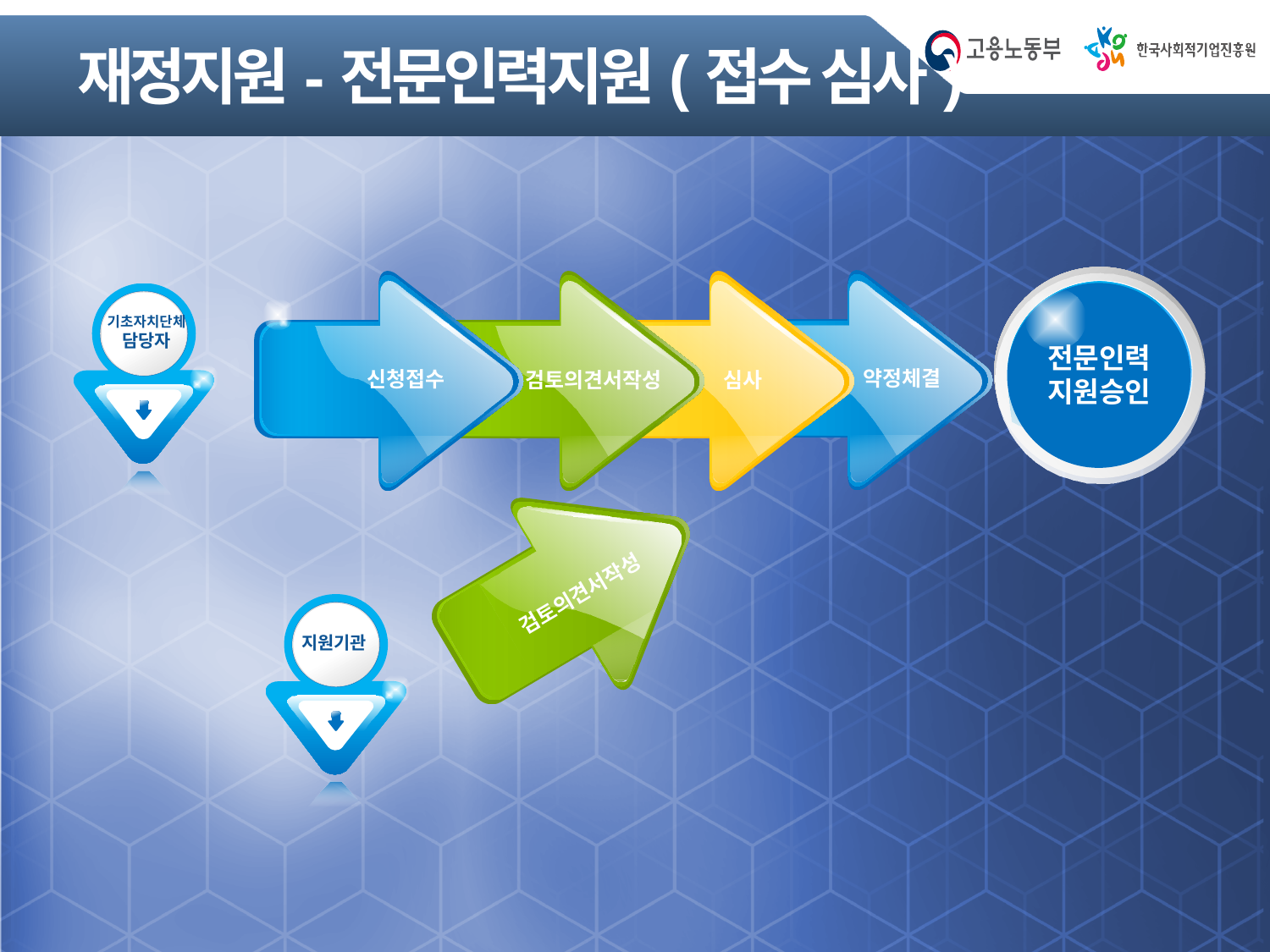

# 재정지원-전문인력지원(접수 심사)

약정체결

신청접수

검토의견서작성

심사

전문인력
지원승인

기초자치단체담당자

검토의견서작성

지원기관